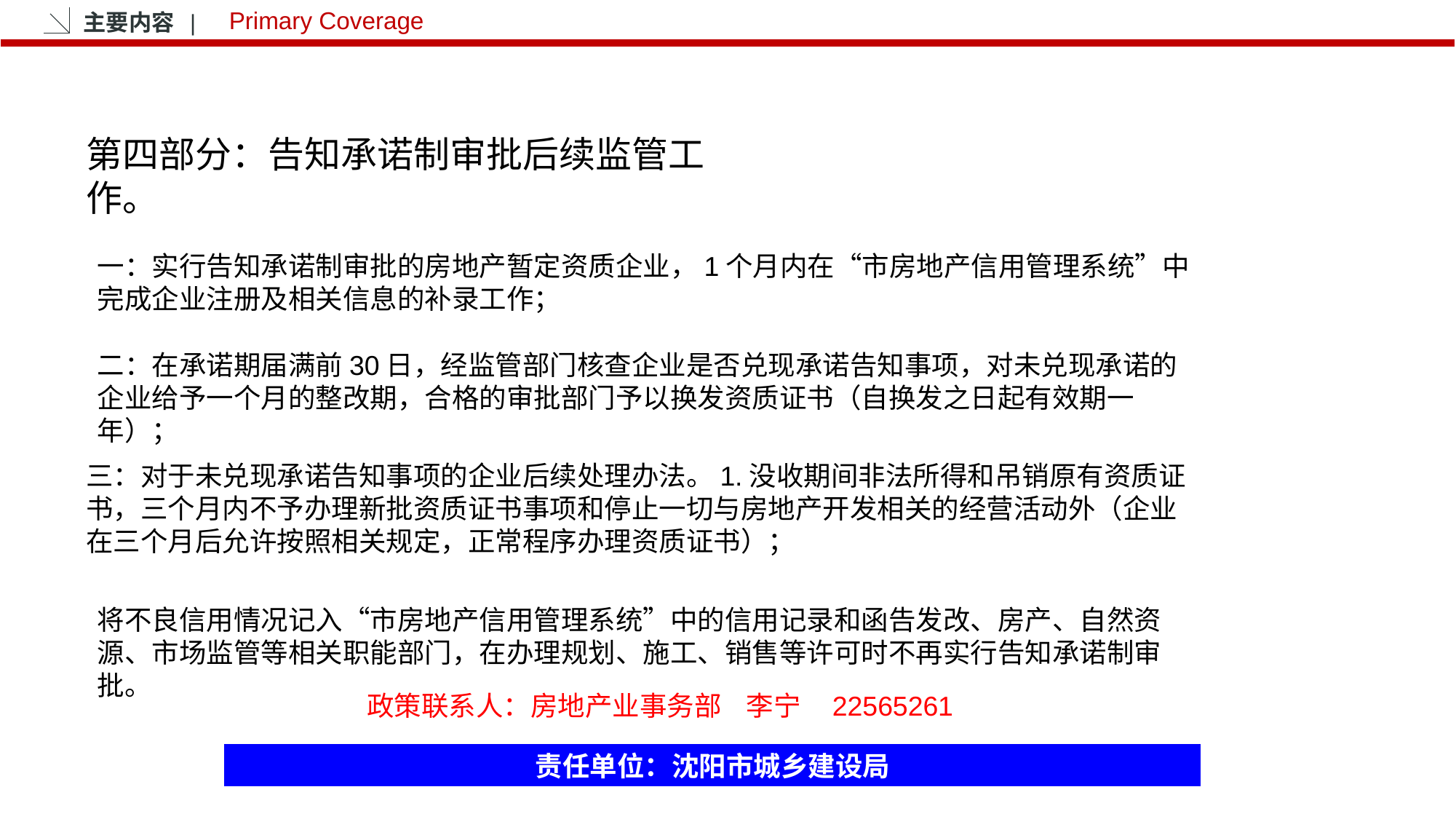

主要内容  |
Primary Coverage
第四部分：告知承诺制审批后续监管工作。
一：实行告知承诺制审批的房地产暂定资质企业，1个月内在“市房地产信用管理系统”中完成企业注册及相关信息的补录工作；
二：在承诺期届满前30日，经监管部门核查企业是否兑现承诺告知事项，对未兑现承诺的企业给予一个月的整改期，合格的审批部门予以换发资质证书（自换发之日起有效期一年）；
三：对于未兑现承诺告知事项的企业后续处理办法。1.没收期间非法所得和吊销原有资质证书，三个月内不予办理新批资质证书事项和停止一切与房地产开发相关的经营活动外（企业在三个月后允许按照相关规定，正常程序办理资质证书）；
将不良信用情况记入“市房地产信用管理系统”中的信用记录和函告发改、房产、自然资源、市场监管等相关职能部门，在办理规划、施工、销售等许可时不再实行告知承诺制审批。
政策联系人：房地产业事务部    李宁    22565261
责任单位：沈阳市城乡建设局